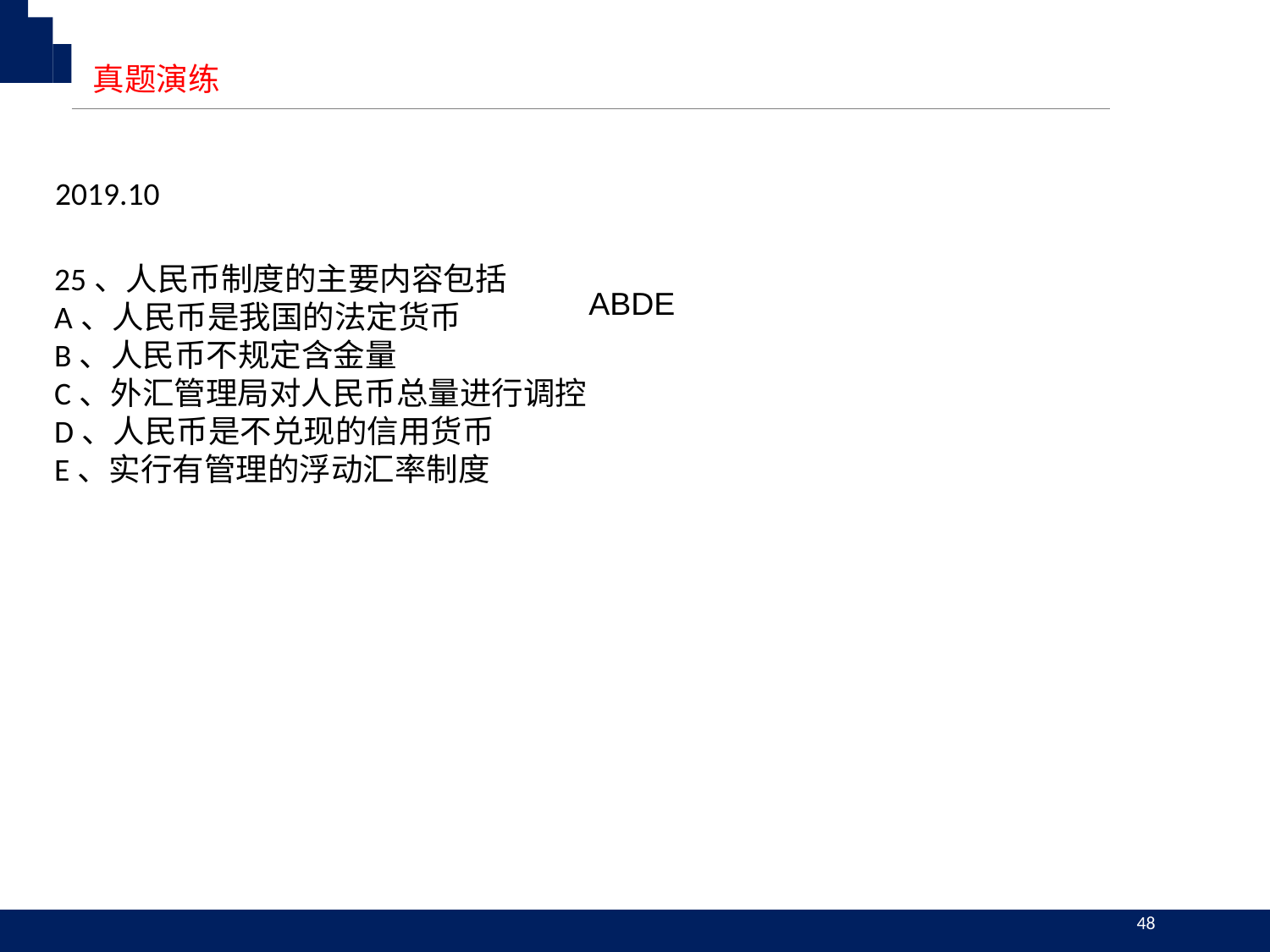

真题演练
2019.10
25、人民币制度的主要内容包括
A、人民币是我国的法定货币
B、人民币不规定含金量
C、外汇管理局对人民币总量进行调控
D、人民币是不兑现的信用货币
E、实行有管理的浮动汇率制度
ABDE
48